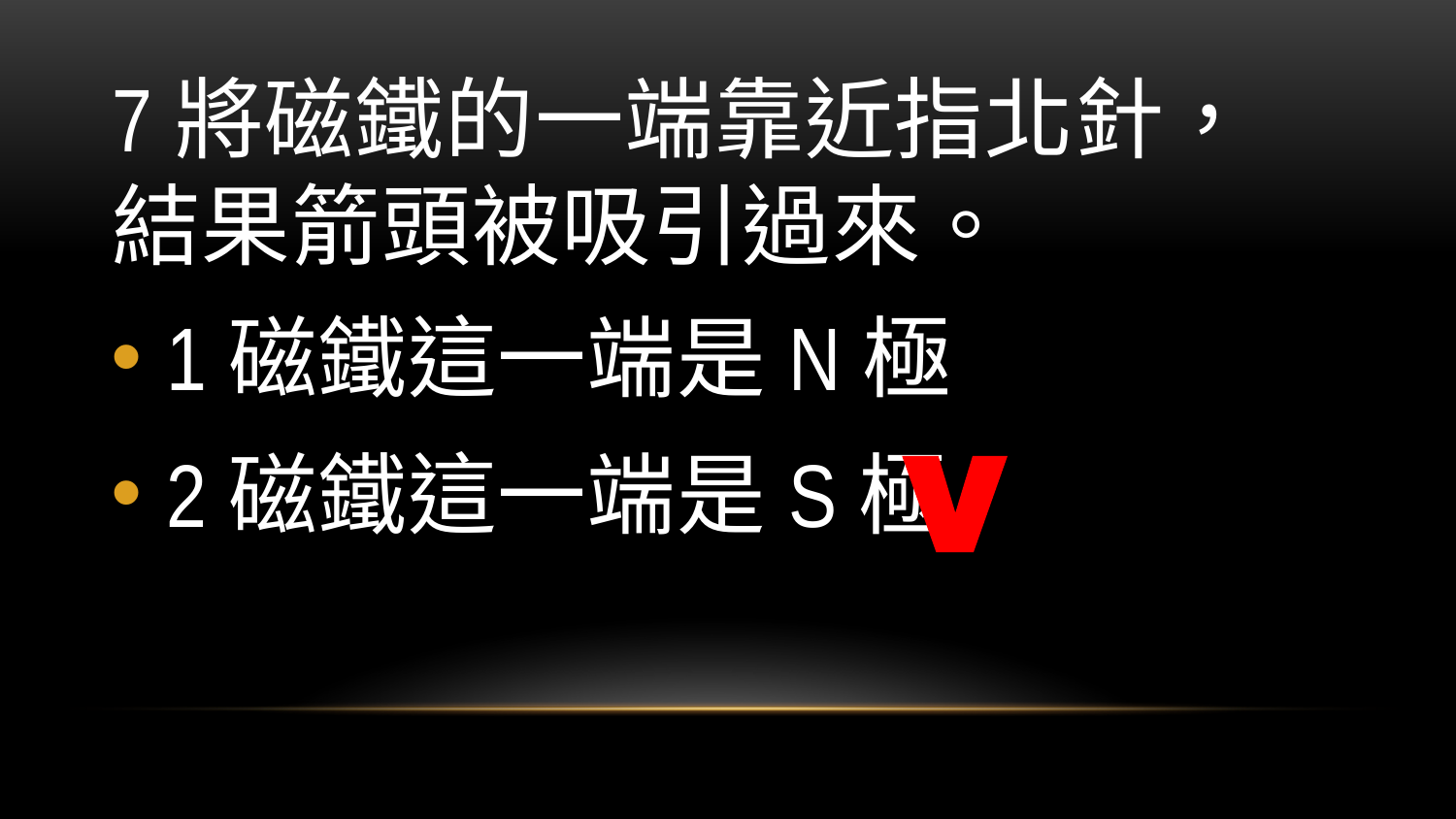

# 7將磁鐵的一端靠近指北針，結果箭頭被吸引過來。
1磁鐵這一端是N極
2磁鐵這一端是S極
V